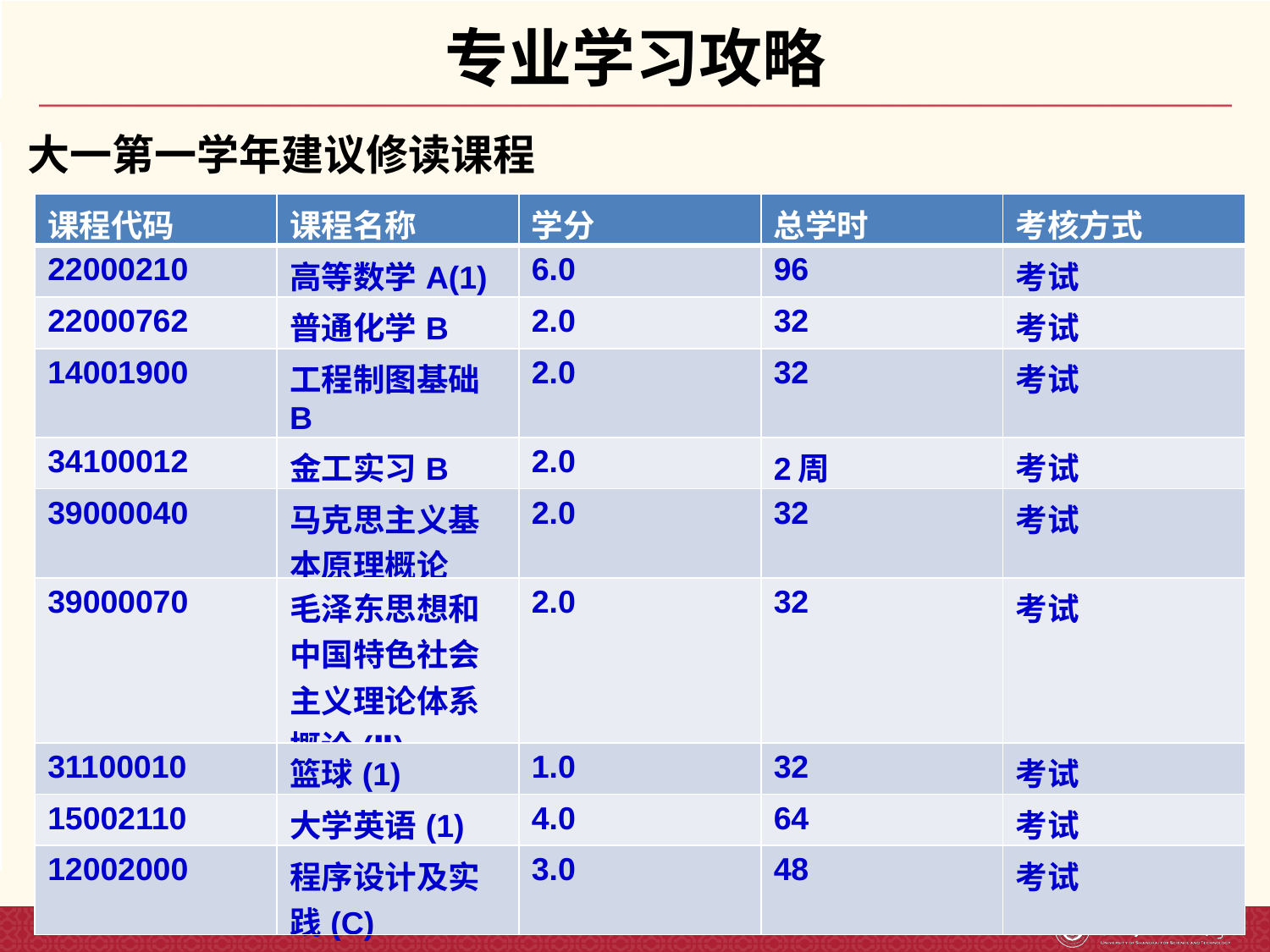

# 专业学习攻略
大一第一学年建议修读课程
| 课程代码 | 课程名称 | 学分 | 总学时 | 考核方式 |
| --- | --- | --- | --- | --- |
| 22000210 | 高等数学A(1) | 6.0 | 96 | 考试 |
| 22000762 | 普通化学B | 2.0 | 32 | 考试 |
| 14001900 | 工程制图基础B | 2.0 | 32 | 考试 |
| 34100012 | 金工实习B | 2.0 | 2周 | 考试 |
| 39000040 | 马克思主义基本原理概论 | 2.0 | 32 | 考试 |
| 39000070 | 毛泽东思想和中国特色社会主义理论体系概论(Ⅱ) | 2.0 | 32 | 考试 |
| 31100010 | 篮球(1) | 1.0 | 32 | 考试 |
| 15002110 | 大学英语(1) | 4.0 | 64 | 考试 |
| 12002000 | 程序设计及实践(C) | 3.0 | 48 | 考试 |
第19页